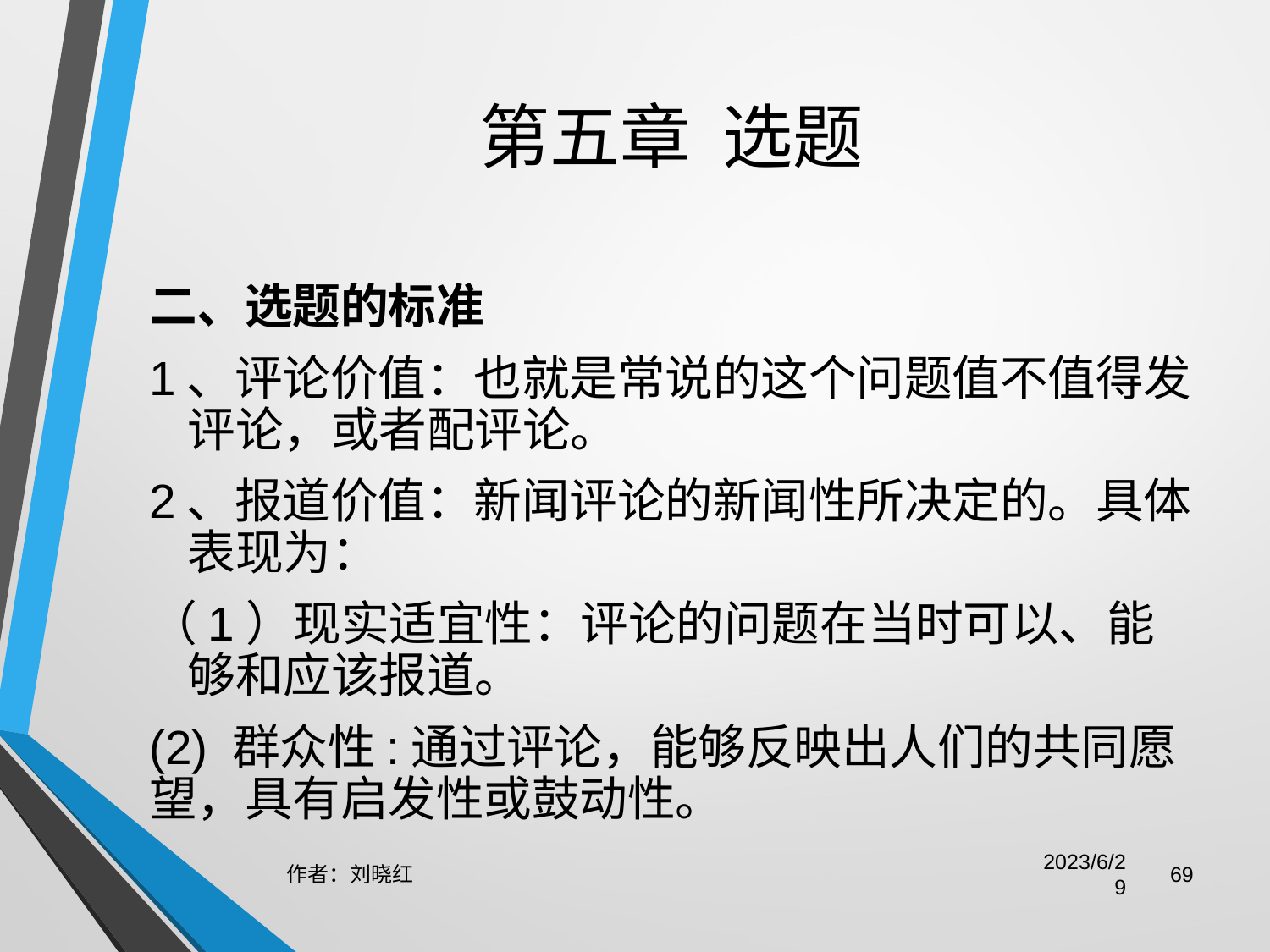

# 第五章  选题
二、选题的标准
1、评论价值：也就是常说的这个问题值不值得发评论，或者配评论。
2、报道价值：新闻评论的新闻性所决定的。具体表现为：
（1）现实适宜性：评论的问题在当时可以、能够和应该报道。
(2) 群众性:通过评论，能够反映出人们的共同愿望，具有启发性或鼓动性。
作者：刘晓红
2023/6/29
69